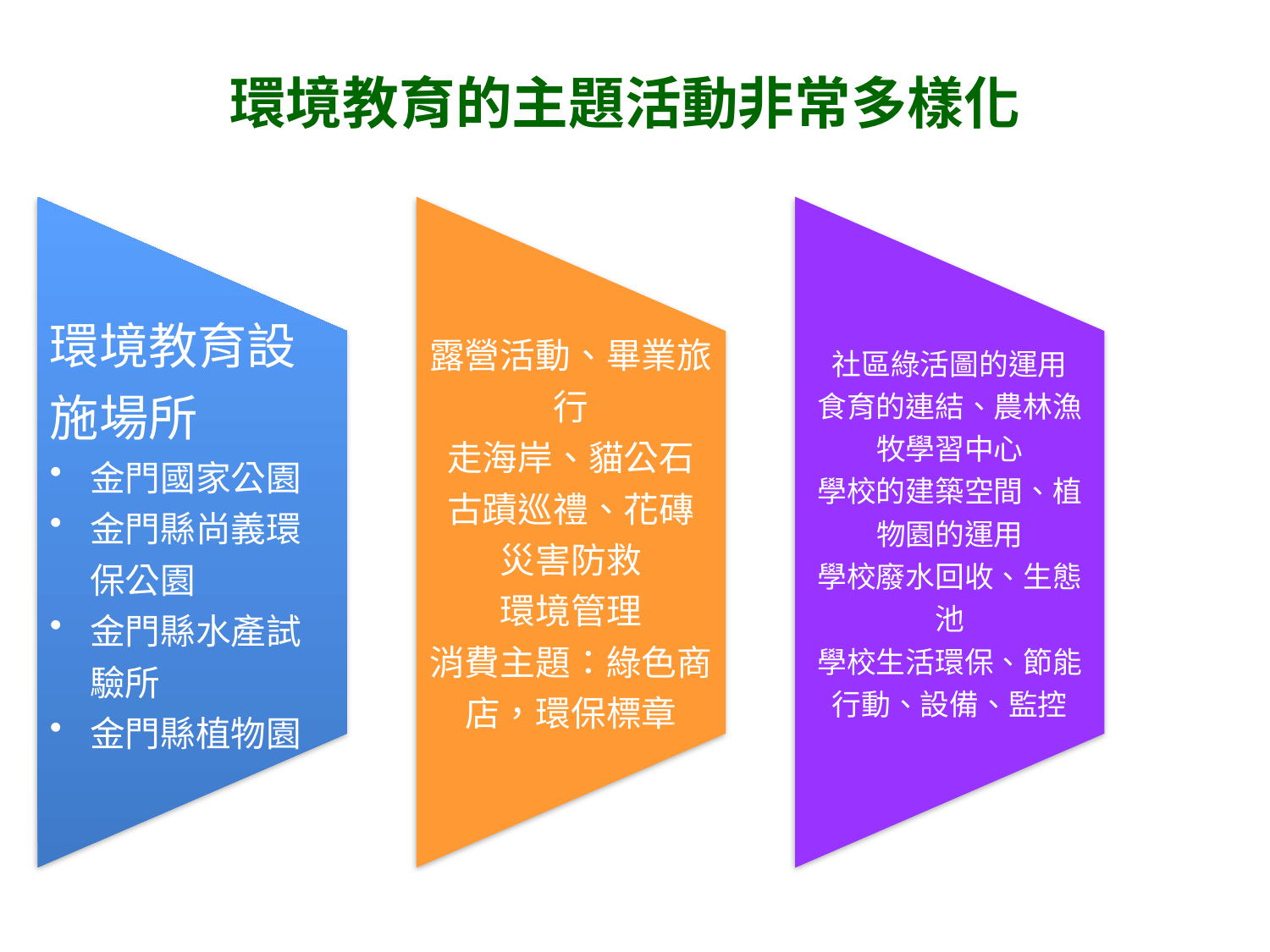

# 環境教育的主題活動非常多樣化
環境教育設施場所
金門國家公園
金門縣尚義環保公園
露營活動、畢業旅行
走海岸、貓公石
古蹟巡禮、花磚
災害防救
環境管理
消費主題：綠色商店，環保標章
社區綠活圖的運用
食育的連結、農林漁牧學習中心
學校的建築空間、植物園的運用
學校廢水回收、生態池
學校生活環保、節能行動、設備、監控
金門縣水產試驗所
金門縣植物園